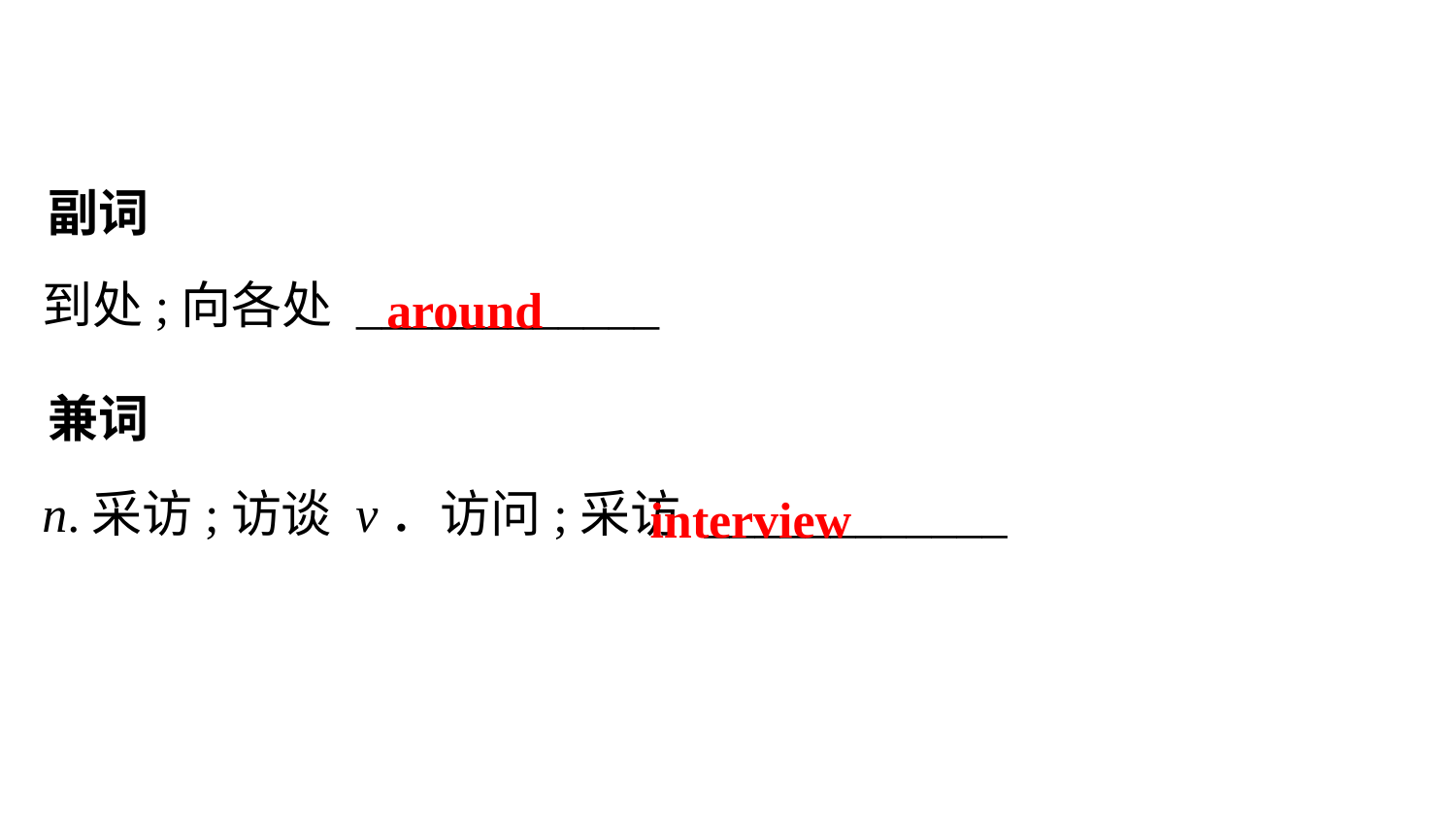

副词
到处;向各处 ____________
 around
兼词
n.采访;访谈 v．访问;采访 ____________
interview